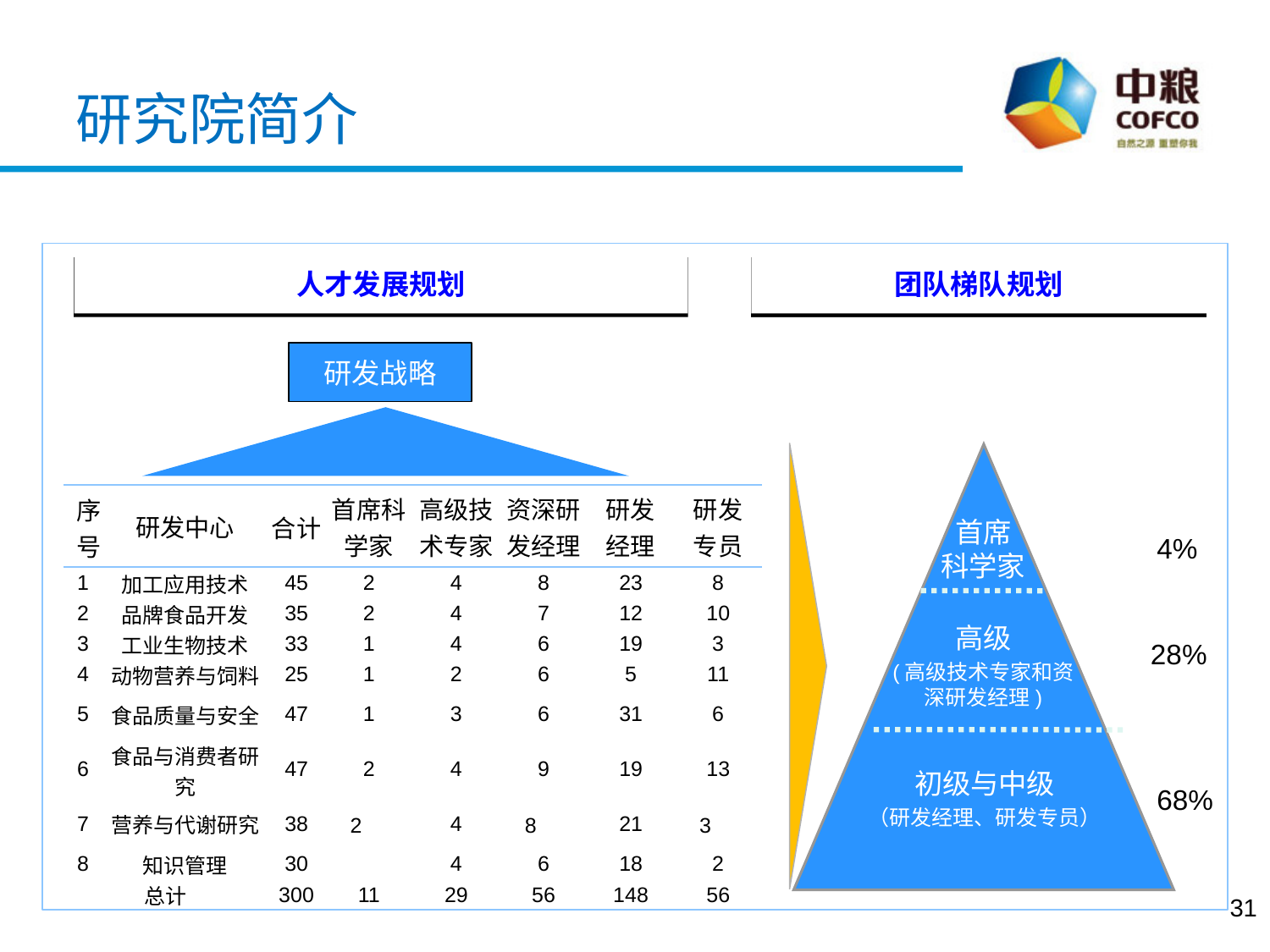

研究院简介

人才发展规划
团队梯队规划
研发战略

| 序号 | 研发中心 | 合计 | 首席科学家 | 高级技术专家 | 资深研发经理 | 研发 经理 | 研发 专员 |
| --- | --- | --- | --- | --- | --- | --- | --- |
| 1 | 加工应用技术 | 45 | 2 | 4 | 8 | 23 | 8 |
| 2 | 品牌食品开发 | 35 | 2 | 4 | 7 | 12 | 10 |
| 3 | 工业生物技术 | 33 | 1 | 4 | 6 | 19 | 3 |
| 4 | 动物营养与饲料 | 25 | 1 | 2 | 6 | 5 | 11 |
| 5 | 食品质量与安全 | 47 | 1 | 3 | 6 | 31 | 6 |
| 6 | 食品与消费者研究 | 47 | 2 | 4 | 9 | 19 | 13 |
| 7 | 营养与代谢研究 | 38 | 2 | 4 | 8 | 21 | 3 |
| 8 | 知识管理 | 30 |  | 4 | 6 | 18 | 2 |
| 总计 |  | 300 | 11 | 29 | 56 | 148 | 56 |
首席
科学家
4%

高级
(高级技术专家和资深研发经理)
28%

初级与中级
（研发经理、研发专员）
68%
31